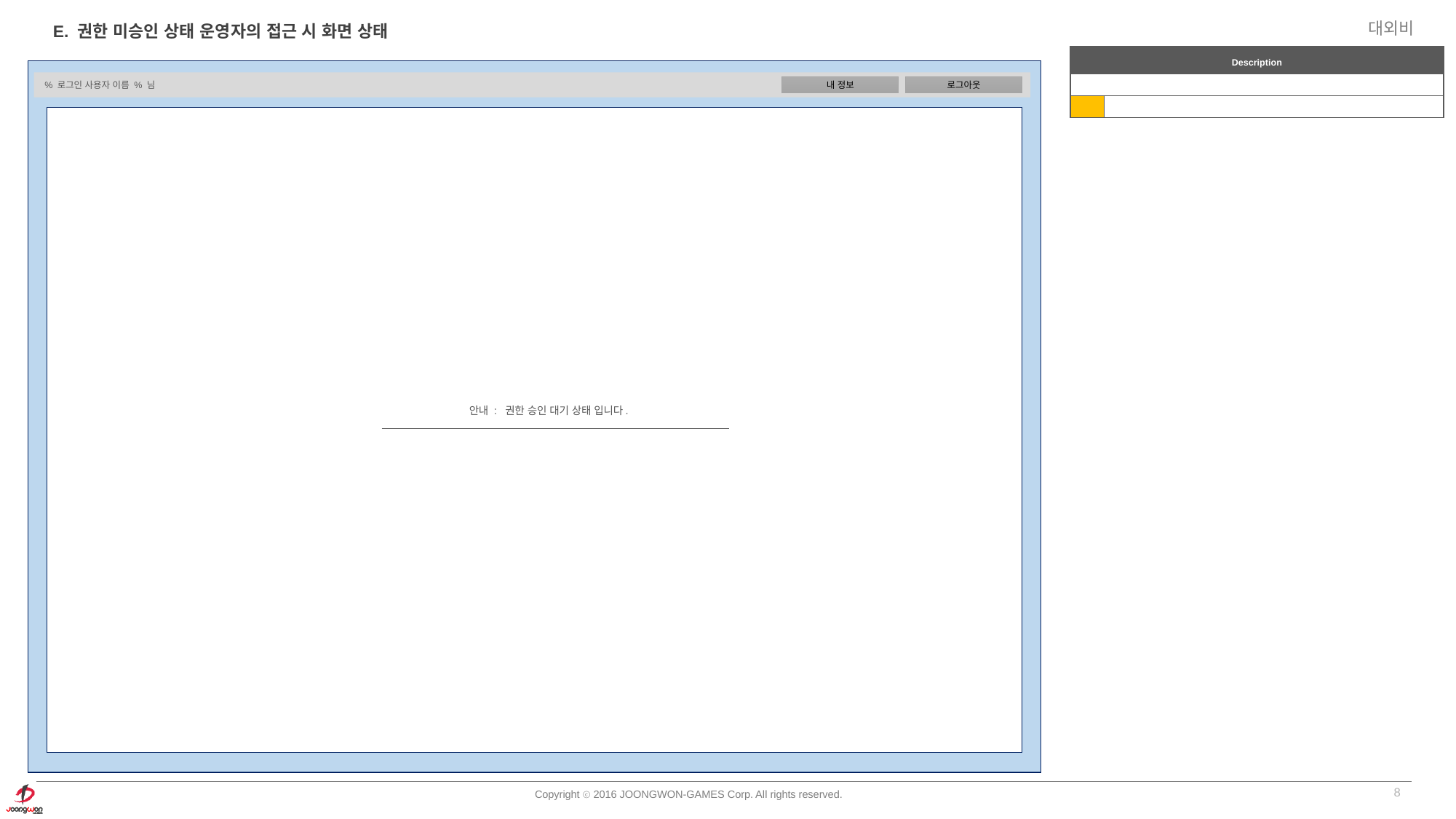

E. 권한 미승인 상태 운영자의 접근 시 화면 상태
| Description |  |
| --- | --- |
|  |  |
|  |  |

% 로그인 사용자 이름 % 님
내 정보
로그아웃
제재 상태
-
제재 처리자 및 처리일
-
제재 및 해제 사유
-
안내 :  권한 승인 대기 상태 입니다.
8